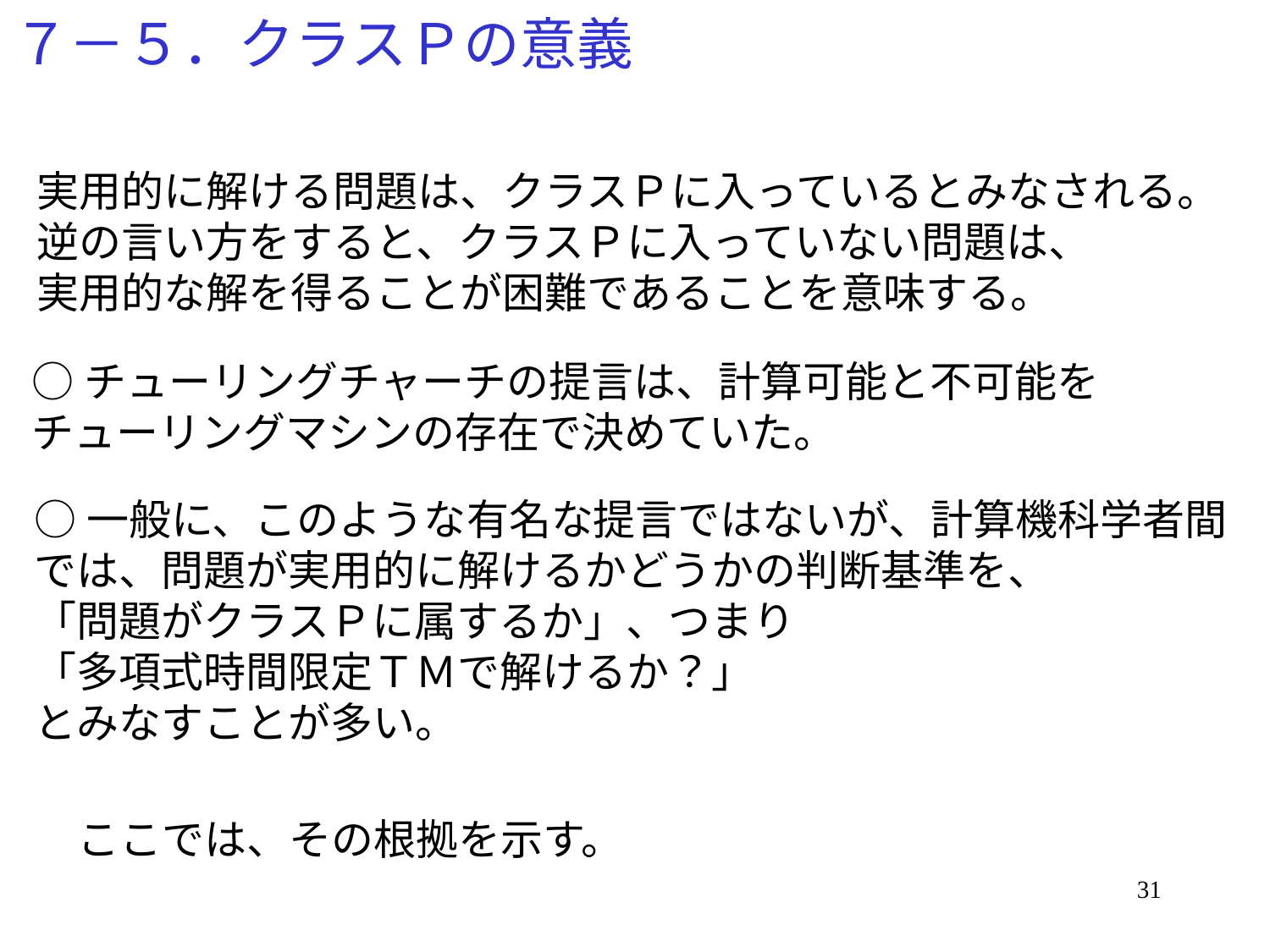

# ７－５．クラスＰの意義
実用的に解ける問題は、クラスＰに入っているとみなされる。
逆の言い方をすると、クラスＰに入っていない問題は、
実用的な解を得ることが困難であることを意味する。

○チューリングチャーチの提言は、計算可能と不可能を
チューリングマシンの存在で決めていた。
○一般に、このような有名な提言ではないが、計算機科学者間
では、問題が実用的に解けるかどうかの判断基準を、
「問題がクラスＰに属するか」、つまり
「多項式時間限定ＴＭで解けるか？」
とみなすことが多い。
ここでは、その根拠を示す。
31